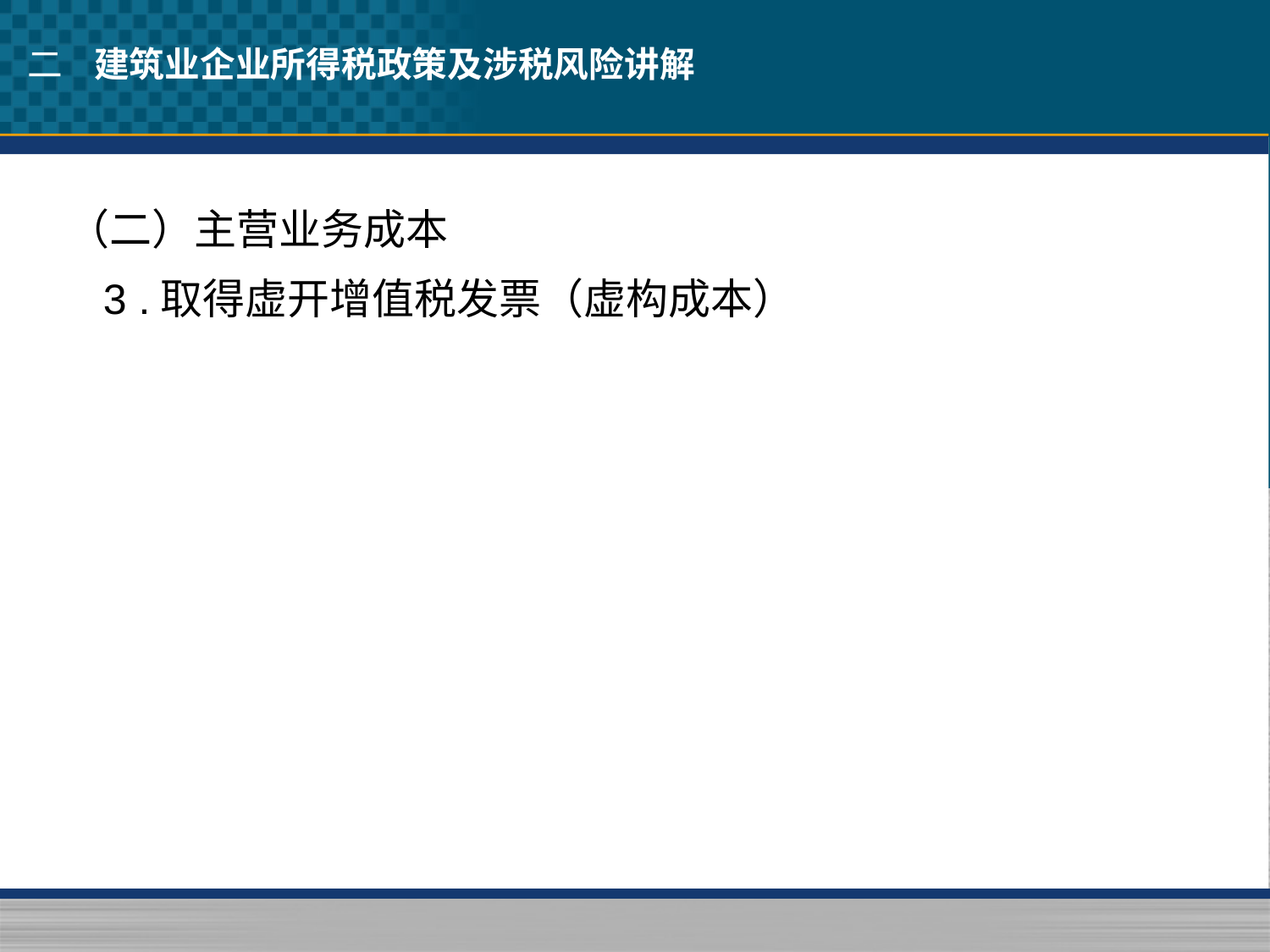

二    建筑业企业所得税政策及涉税风险讲解
（二）主营业务成本
   3 .取得虚开增值税发票（虚构成本）